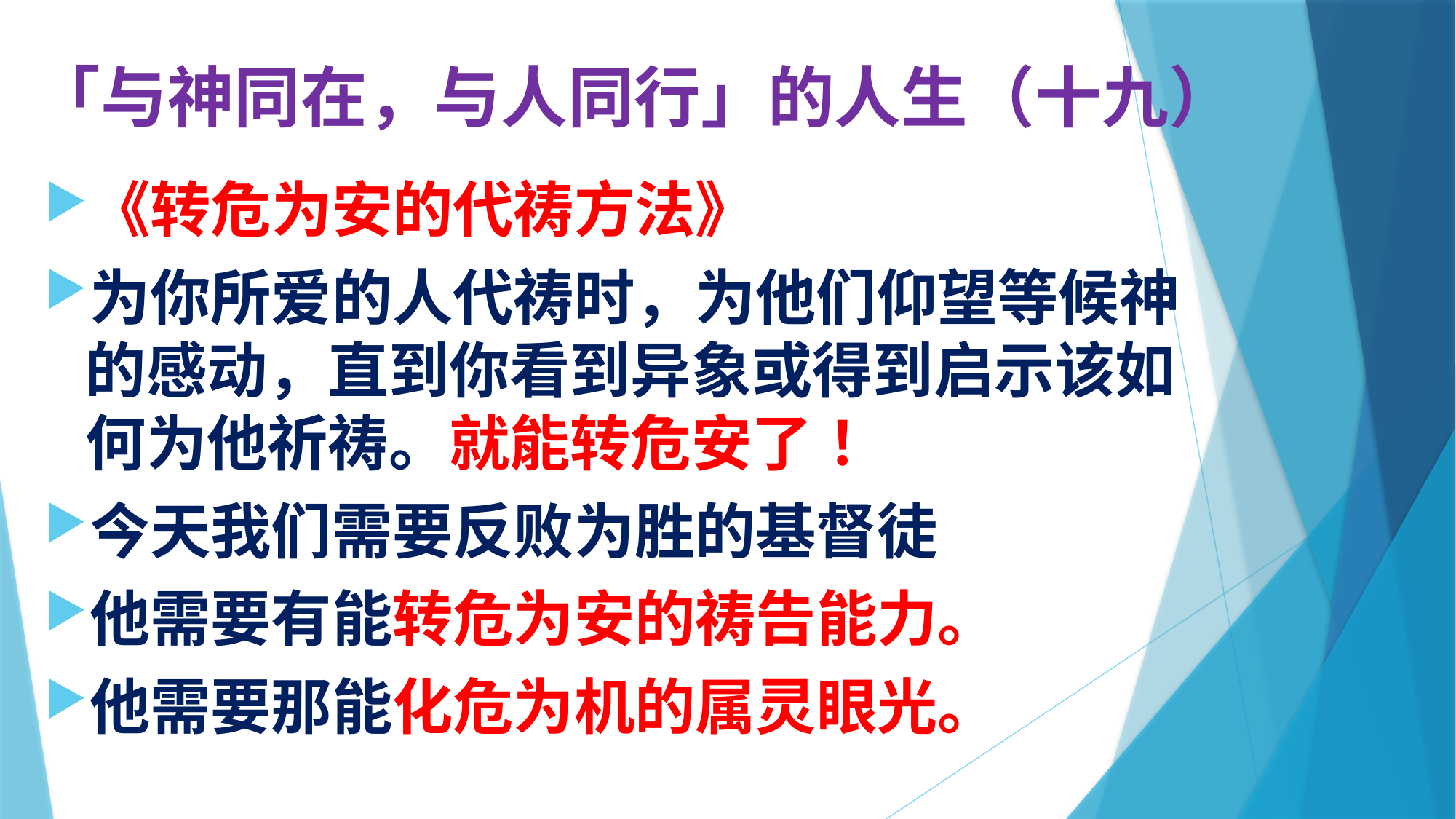

# 「与神同在，与人同行」的人生（十九）
《转危为安的代祷方法》
为你所爱的人代祷时，为他们仰望等候神的感动，直到你看到异象或得到启示该如何为他祈祷。就能转危安了！
今天我们需要反败为胜的基督徒
他需要有能转危为安的祷告能力。
他需要那能化危为机的属灵眼光。